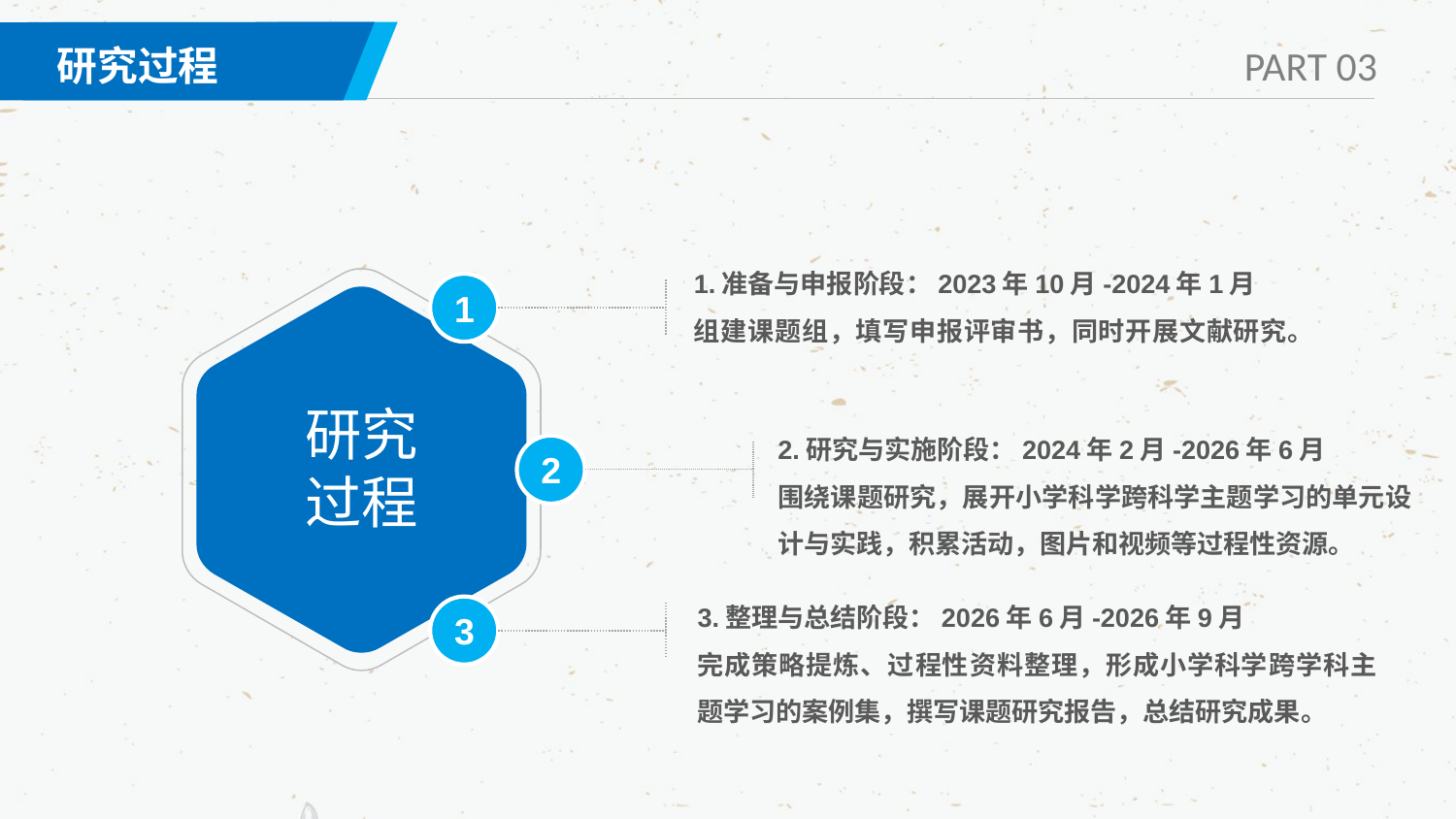

研究过程
1.准备与申报阶段：2023年10月-2024年1月
组建课题组，填写申报评审书，同时开展文献研究。
1

研究过程
2.研究与实施阶段：2024年2月-2026年6月
围绕课题研究，展开小学科学跨科学主题学习的单元设计与实践，积累活动，图片和视频等过程性资源。
2
3.整理与总结阶段：2026年6月-2026年9月
完成策略提炼、过程性资料整理，形成小学科学跨学科主题学习的案例集，撰写课题研究报告，总结研究成果。
3